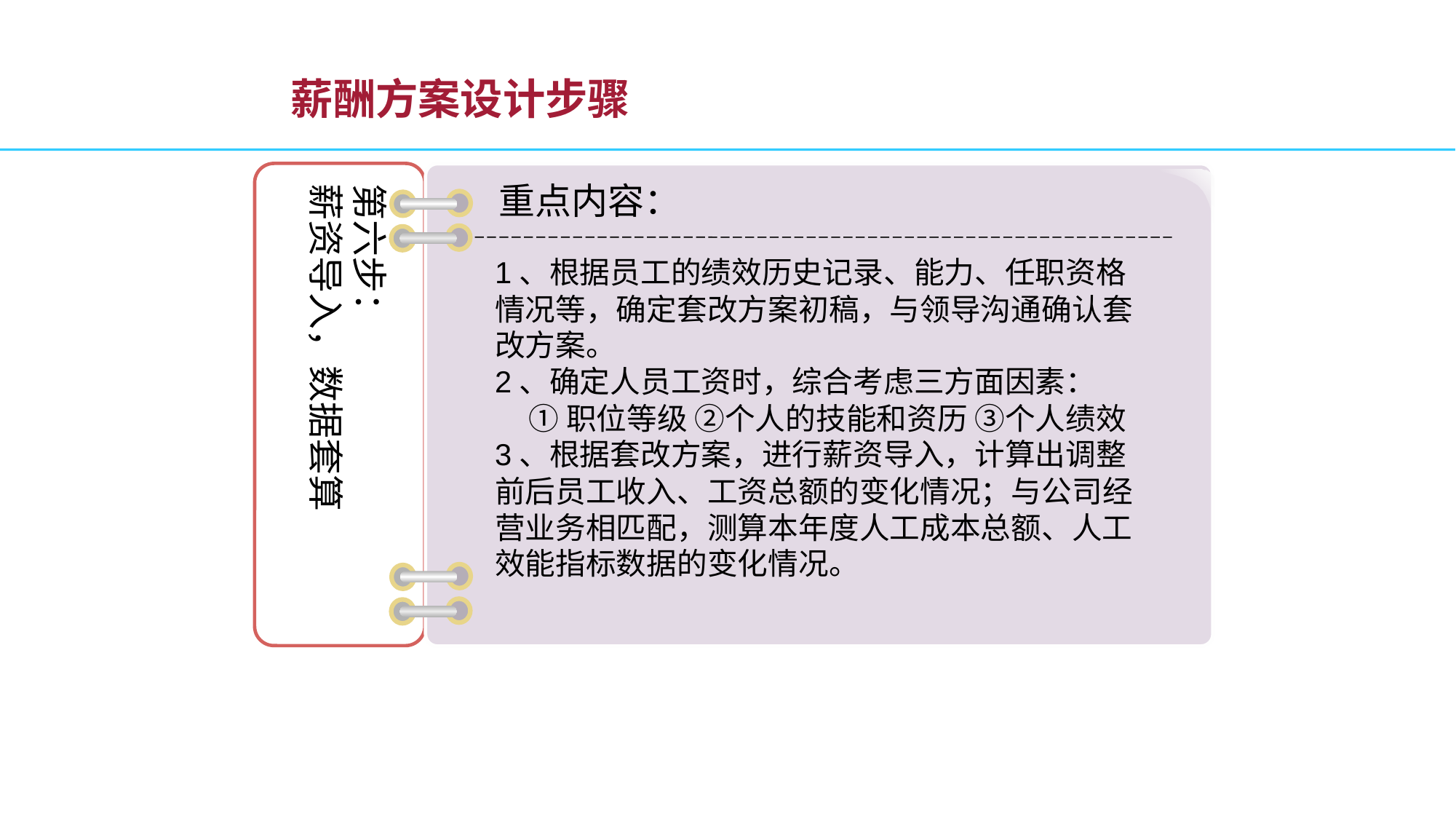

# 薪酬方案设计步骤

第六步：
薪资导入，数据套算

重点内容：

1、根据员工的绩效历史记录、能力、任职资格情况等，确定套改方案初稿，与领导沟通确认套改方案。
2、确定人员工资时，综合考虑三方面因素：
     ①职位等级 ②个人的技能和资历 ③个人绩效
3、根据套改方案，进行薪资导入，计算出调整前后员工收入、工资总额的变化情况；与公司经营业务相匹配，测算本年度人工成本总额、人工效能指标数据的变化情况。